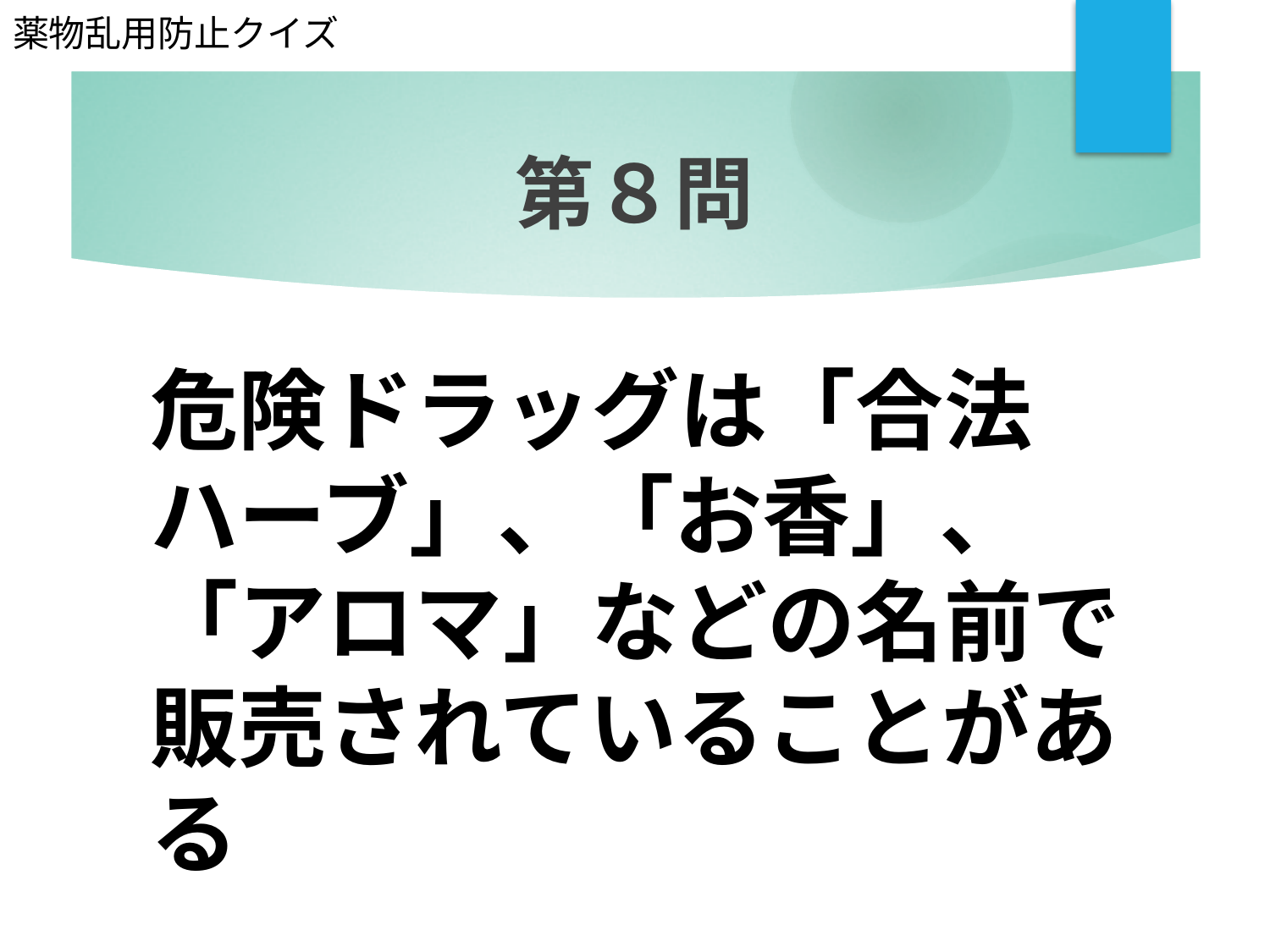

# 薬物乱用防止クイズ
第８問
危険ドラッグは「合法ハーブ」、「お香」、「アロマ」などの名前で販売されていることがある